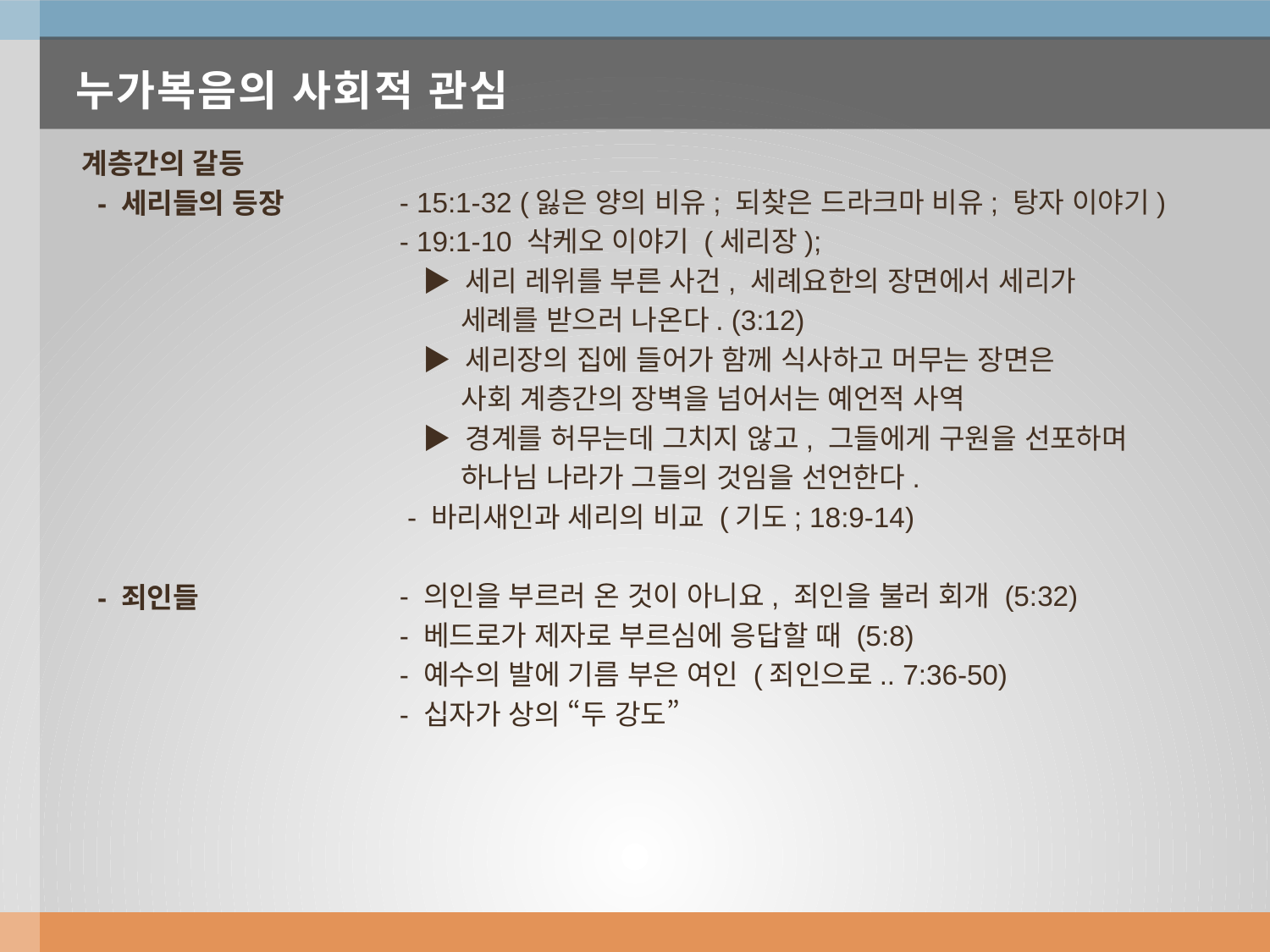

# 누가복음의 사회적 관심

- 15:1-32 (잃은 양의 비유; 되찾은 드라크마 비유; 탕자 이야기)
- 19:1-10 삭케오 이야기 (세리장);
   ▶ 세리 레위를 부른 사건, 세례요한의 장면에서 세리가
       세례를 받으러 나온다. (3:12)
   ▶ 세리장의 집에 들어가 함께 식사하고 머무는 장면은
       사회 계층간의 장벽을 넘어서는 예언적 사역
   ▶ 경계를 허무는데 그치지 않고, 그들에게 구원을 선포하며
       하나님 나라가 그들의 것임을 선언한다.
 - 바리새인과 세리의 비교 (기도; 18:9-14)

- 의인을 부르러 온 것이 아니요, 죄인을 불러 회개 (5:32)
- 베드로가 제자로 부르심에 응답할 때 (5:8)
- 예수의 발에 기름 부은 여인 (죄인으로.. 7:36-50)
- 십자가 상의 “두 강도”
계층간의 갈등
  - 세리들의 등장

  - 죄인들